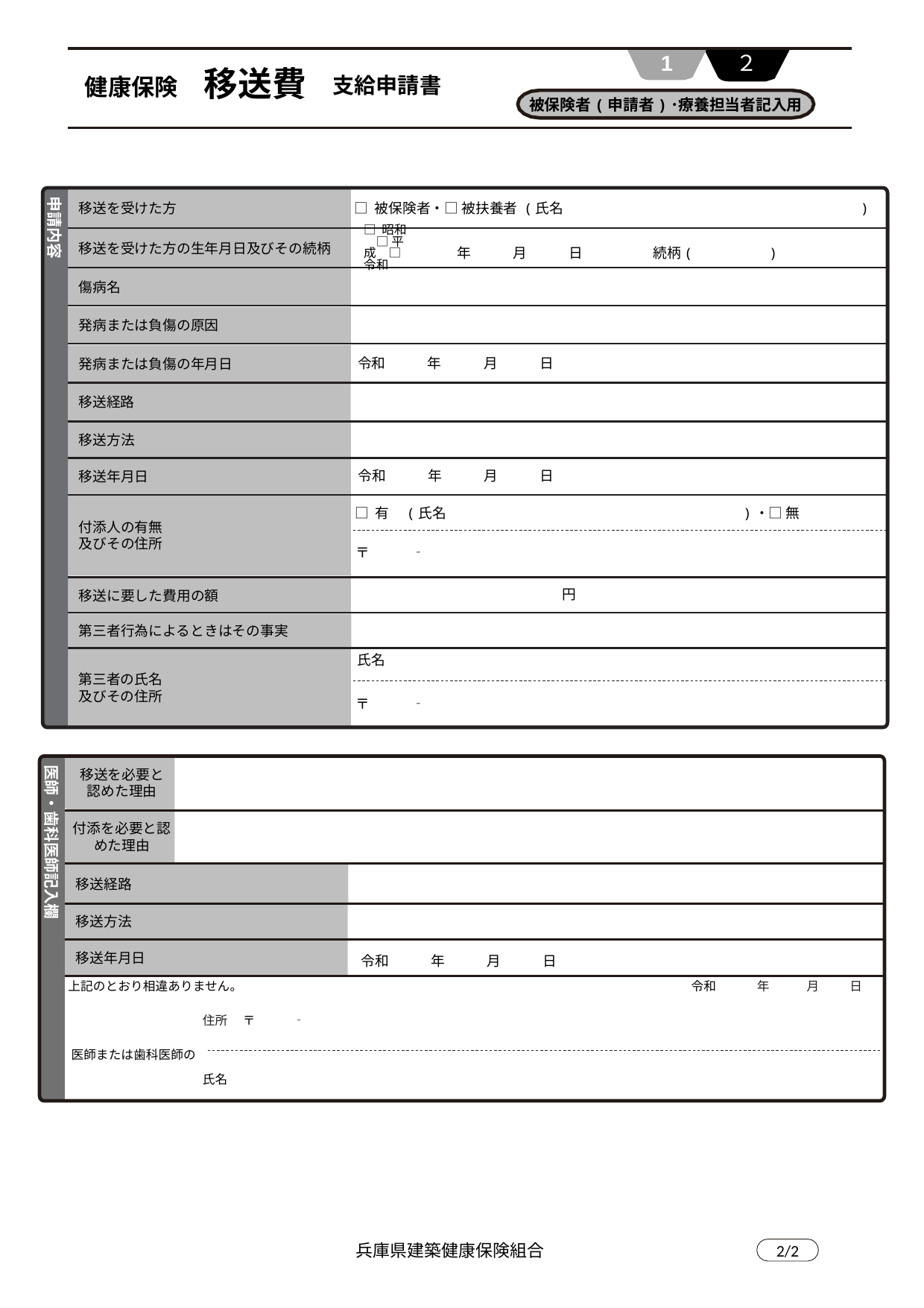

２
1
移送費

支給申請書
健康保険

被保険者(申請者)･療養担当者記入用

 移送を受けた方
申請内容
 □ 被保険者・□ 被扶養者 (氏名　　　　　　　　　　　　　　　　　　　　　)

 移送を受けた方の生年月日及びその続柄
 　　年　　　月　　　日　　　　　続柄(　　　　　)

 傷病名

 発病または負傷の原因

 令和　　　年　　　月　　　日
 発病または負傷の年月日
 移送経路

 移送方法
 令和　　　年　　　月　　　日

 移送年月日
 付添人の有無
 及びその住所

 □ 有　(氏名　　　　　　　　　　　　　　　　　　　　　)・□ 無

〒　　　‐
円

 移送に要した費用の額

 第三者行為によるときはその事実
 氏名
 第三者の氏名
 及びその住所

〒　　　‐
□ 昭和　□ 平成　□ 令和

移送を必要と
認めた理由
医師・歯科医師記入欄
付添を必要と認めた理由

 移送経路
 移送方法

 移送年月日

 令和　　　年　　　月　　　日

上記のとおり相違ありません。　　　　　　　　　　　　　　　　　　　　　　　　　　　　　　　　　　　　令和　 　　年　　　月　　  日
住所　 〒　　　‐
医師または歯科医師の

氏名
兵庫県建築健康保険組合
2/2